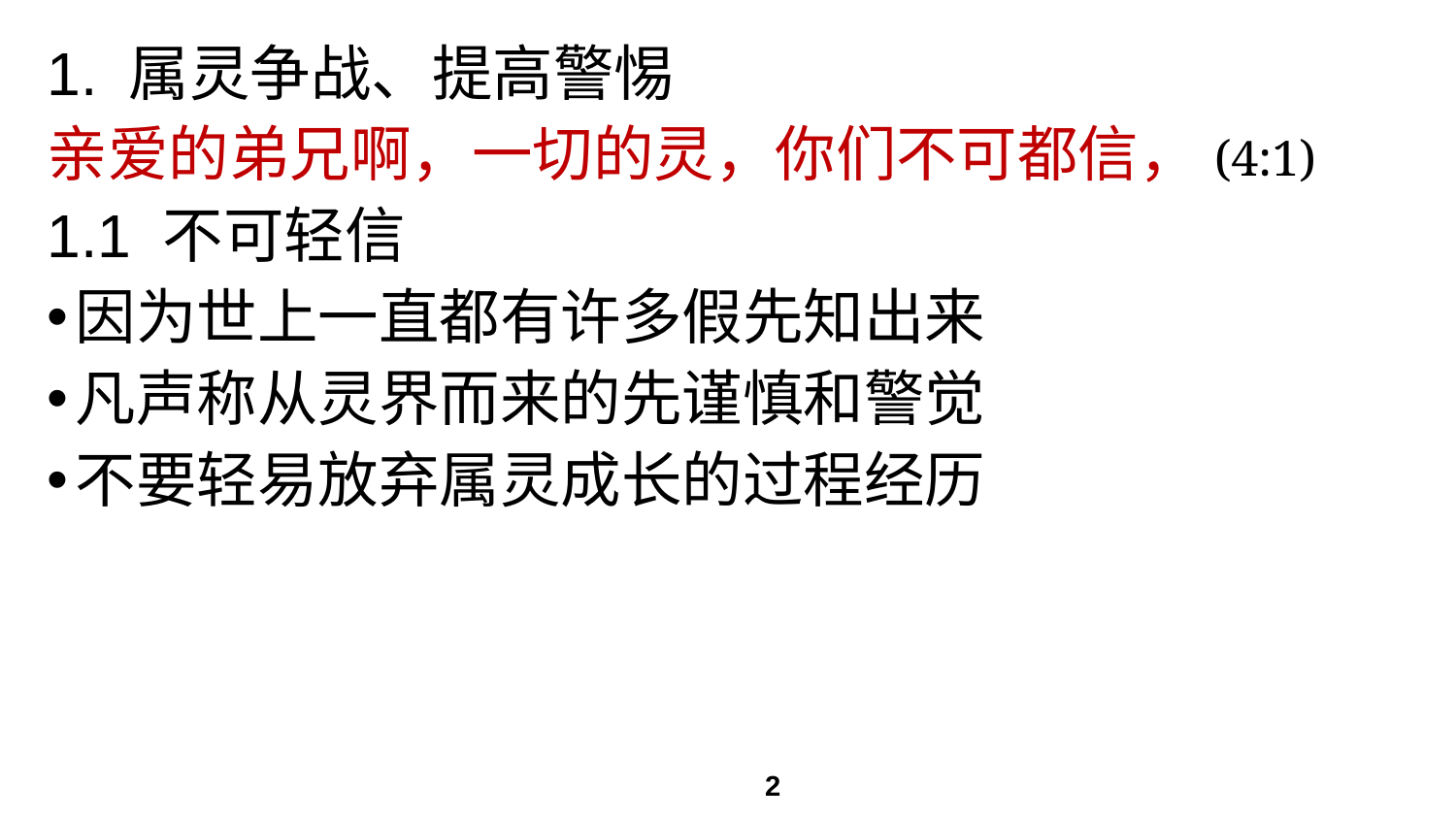

# 1. 属灵争战、提高警惕
亲爱的弟兄啊，一切的灵，你们不可都信，(4:1)
1.1 不可轻信
因为世上一直都有许多假先知出来
凡声称从灵界而来的先谨慎和警觉
不要轻易放弃属灵成长的过程经历

2